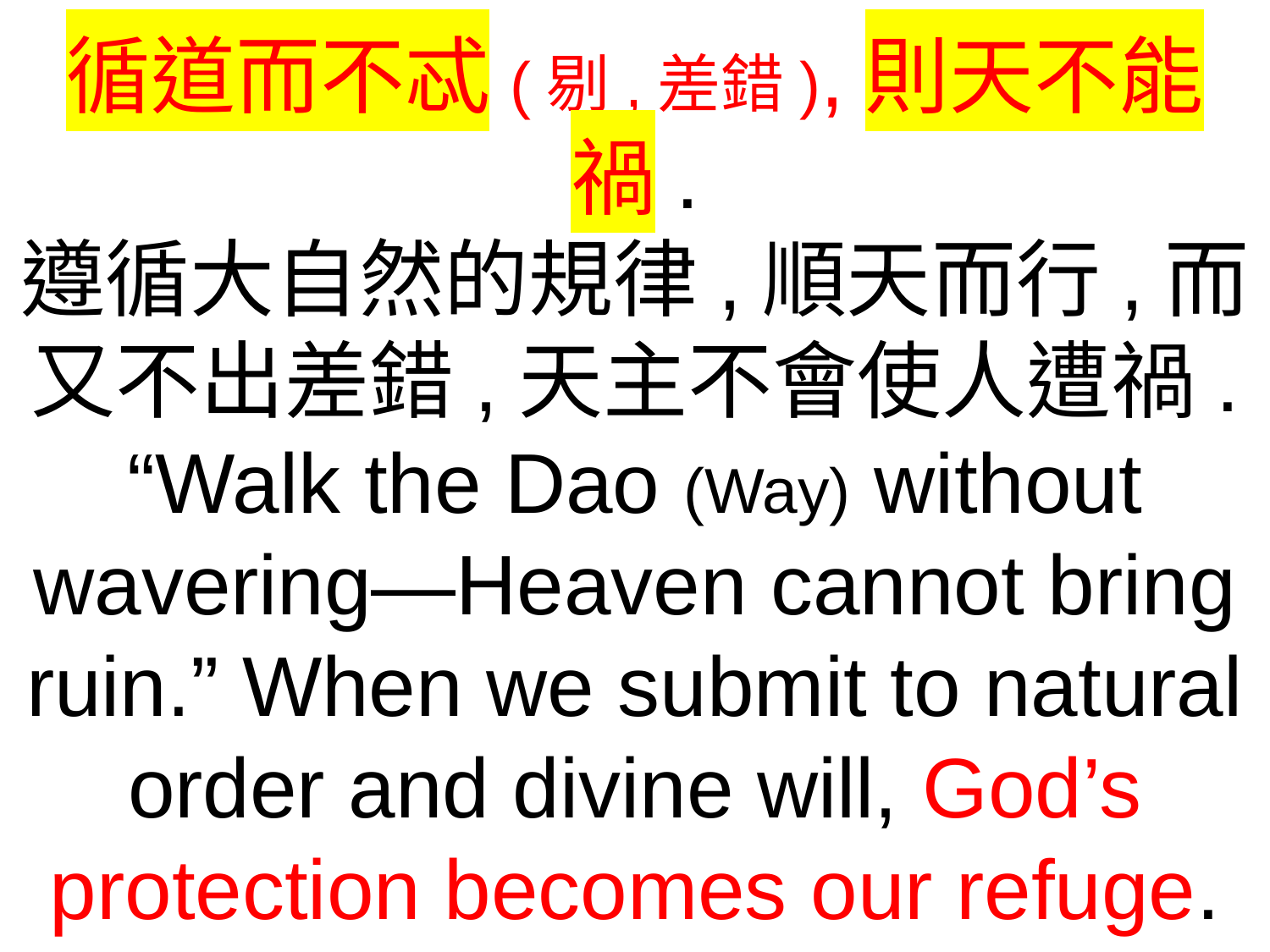

循道而不忒(剔,差錯),則天不能禍.
遵循大自然的規律,順天而行,而又不出差錯,天主不會使人遭禍.
“Walk the Dao (Way) without wavering—Heaven cannot bring ruin.” When we submit to natural order and divine will, God’s protection becomes our refuge.